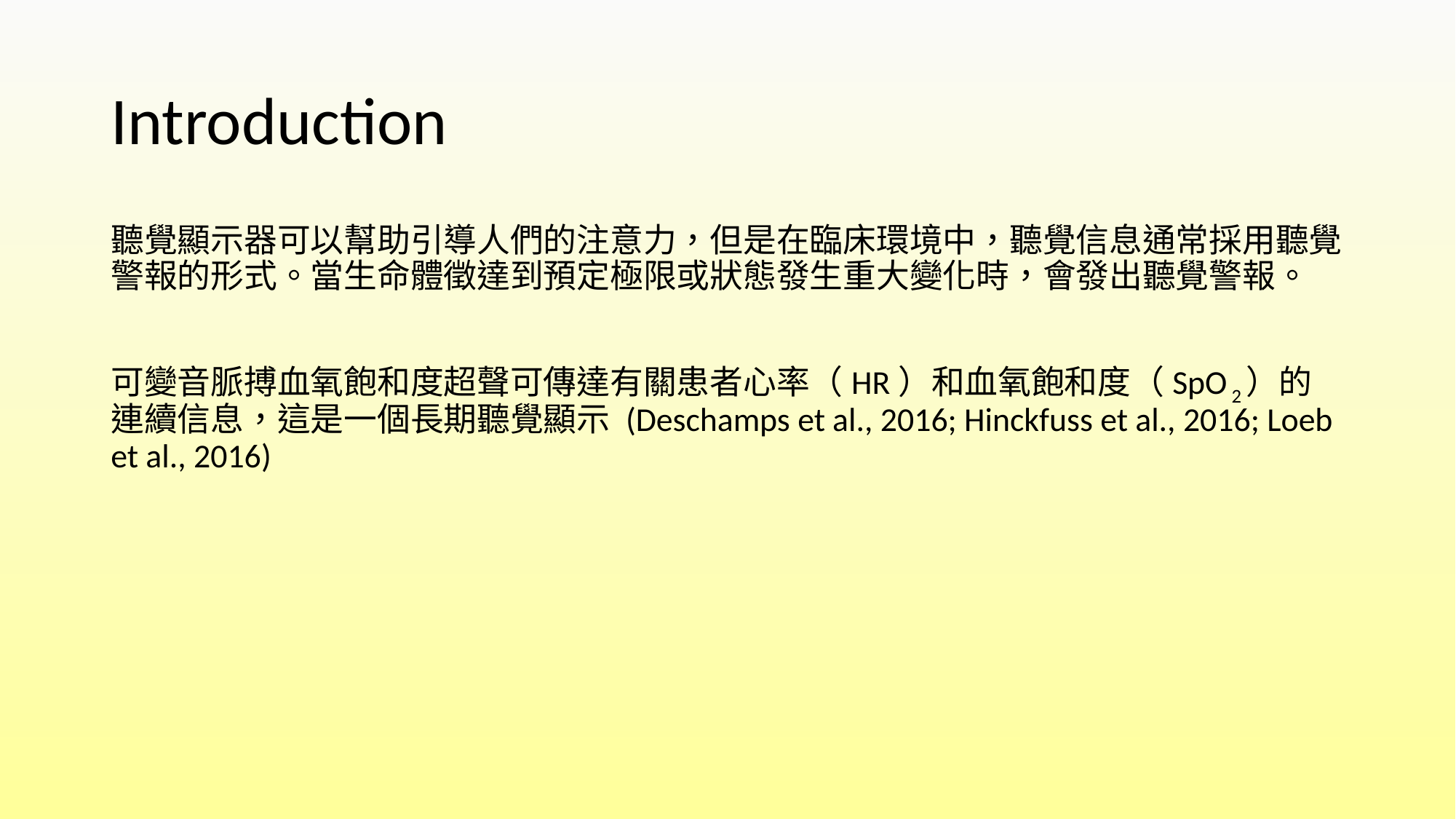

# Introduction
聽覺顯示器可以幫助引導人們的注意力，但是在臨床環境中，聽覺信息通常採用聽覺警報的形式。當生命體徵達到預定極限或狀態發生重大變化時，會發出聽覺警報。

可變音脈搏血氧飽和度超聲可傳達有關患者心率（HR）和血氧飽和度（SpO 2）的連續信息，這是一個長期聽覺顯示 (Deschamps et al., 2016; Hinckfuss et al., 2016; Loeb et al., 2016)